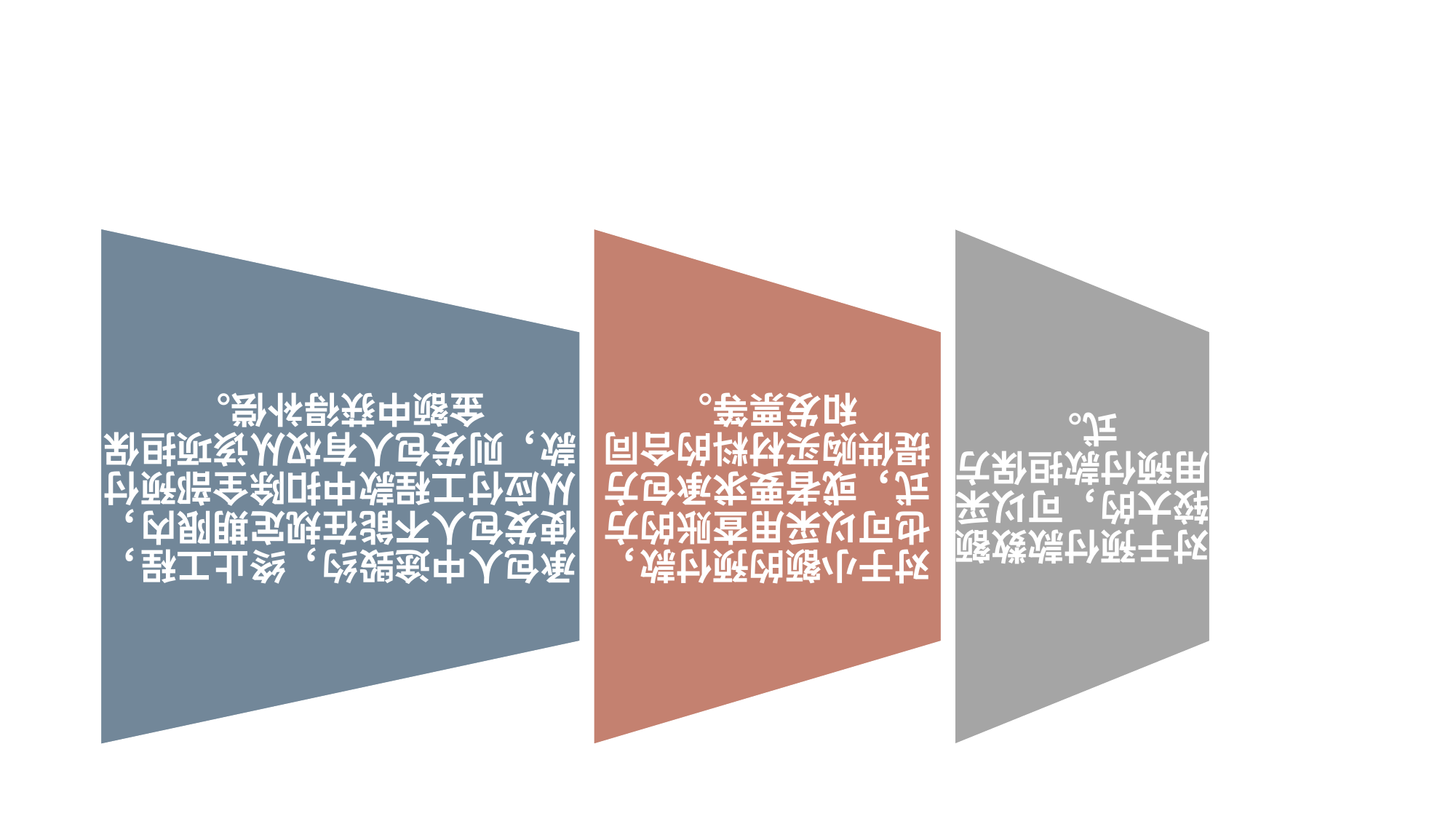

#
承包人中途毁约，终止工程，使发包人不能在规定期限内，从应付工程款中扣除全部预付款，则发包人有权从该项担保金额中获得补偿。
对于小额的预付款，也可以采用查账的方式，或者要求承包方提供购买材料的合同和发票等。
对于预付款数额较大的，可以采用预付款担保方式。